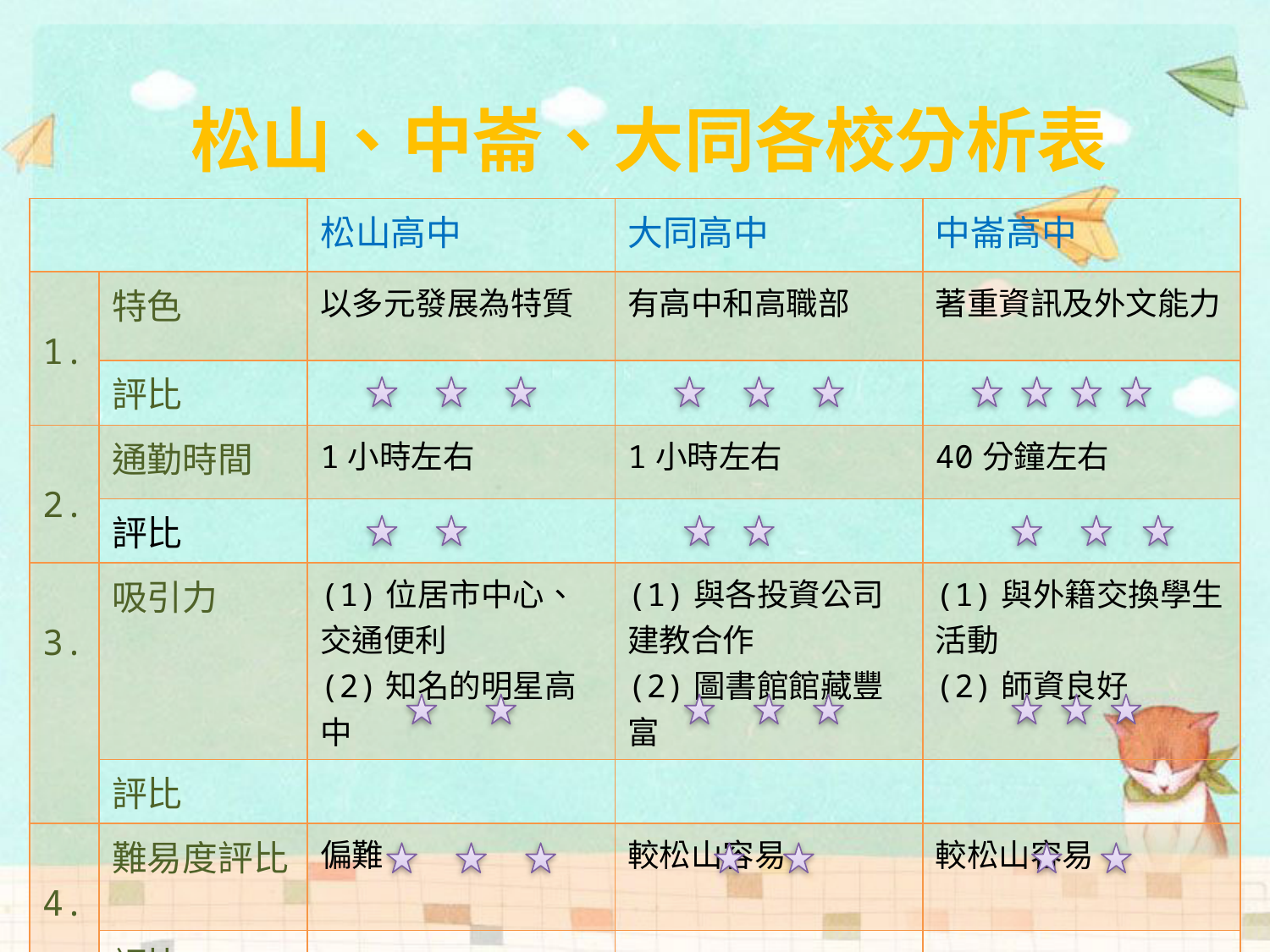

松山、中崙、大同各校分析表
|  |  | 松山高中 | 大同高中 | 中崙高中 |
| --- | --- | --- | --- | --- |
| 1. | 特色 | 以多元發展為特質 | 有高中和高職部 | 著重資訊及外文能力 |
|  | 評比 |  |  |  |
| 2. | 通勤時間 | 1小時左右 | 1小時左右 | 40分鐘左右 |
|  | 評比 |  |  |  |
| 3. | 吸引力 | (1)位居市中心、交通便利 (2)知名的明星高中 | (1)與各投資公司建教合作 (2)圖書館館藏豐富 | (1)與外籍交換學生活動 (2)師資良好 |
|  | 評比 |  |  |  |
| 4. | 難易度評比 | 偏難 | 較松山容易 | 較松山容易 |
|  | 評比 |  |  |  |